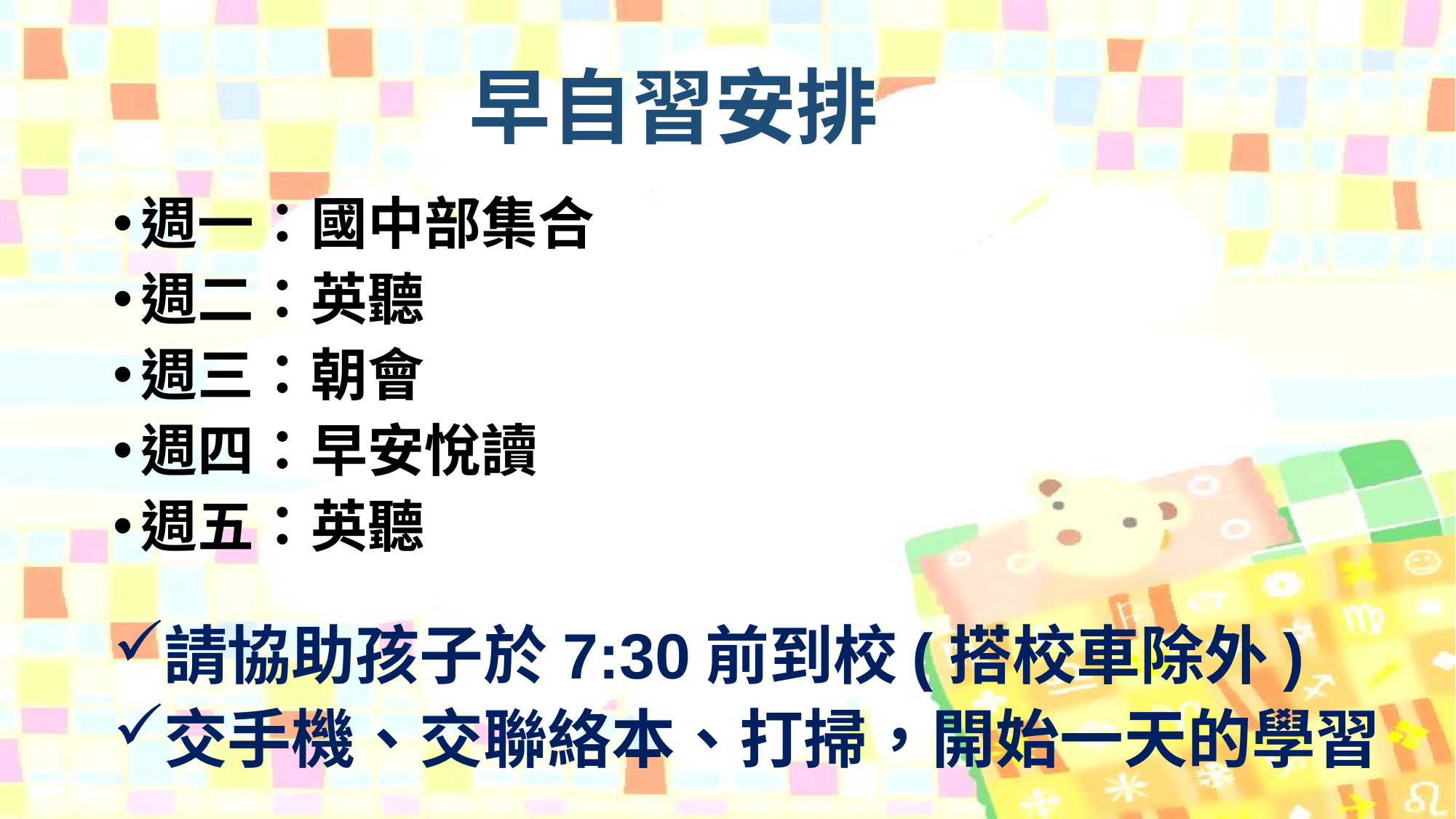

# 早自習安排
週一：國中部集合
週二：英聽
週三：朝會
週四：早安悅讀
週五：英聽

請協助孩子於7:30前到校(搭校車除外)
交手機、交聯絡本、打掃，開始一天的學習